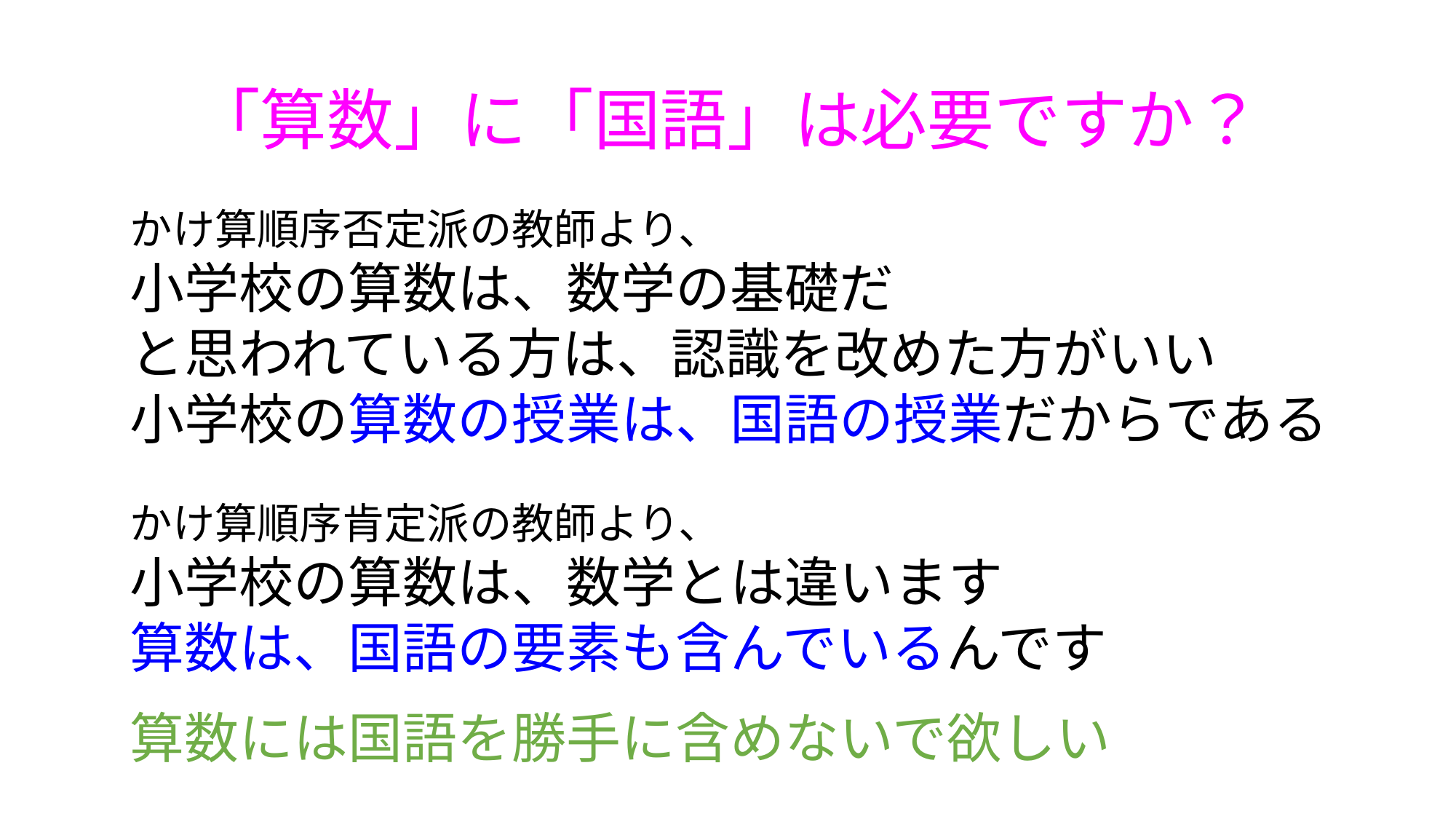

# 「算数」に「国語」は必要ですか？
かけ算順序否定派の教師より、
小学校の算数は、数学の基礎だ
と思われている方は、認識を改めた方がいい
小学校の算数の授業は、国語の授業だからである
かけ算順序肯定派の教師より、
小学校の算数は、数学とは違います
算数は、国語の要素も含んでいるんです
算数には国語を勝手に含めないで欲しい